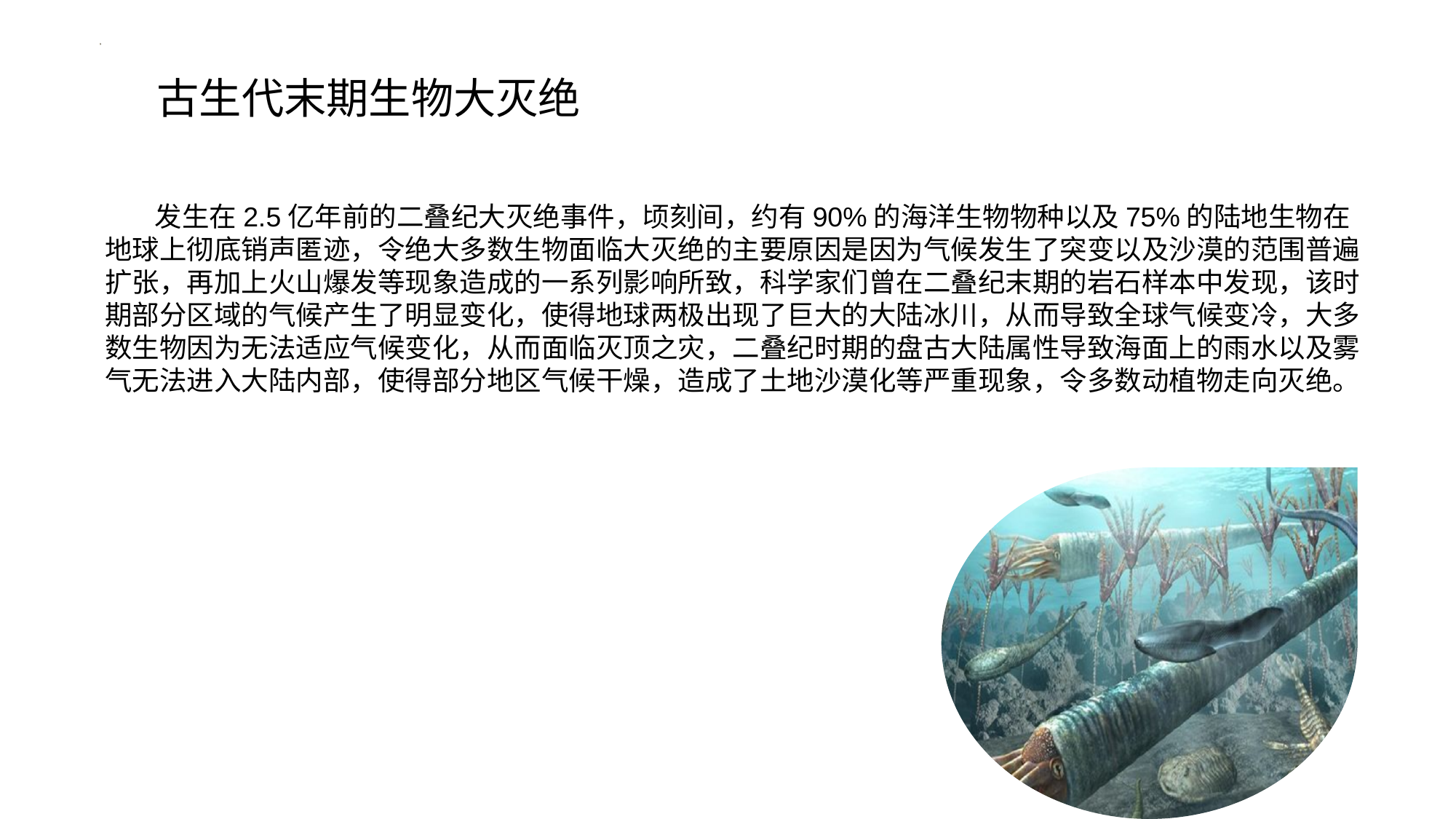

古生代末期生物大灭绝
       发生在2.5亿年前的二叠纪大灭绝事件，顷刻间，约有90%的海洋生物物种以及75%的陆地生物在地球上彻底销声匿迹，令绝大多数生物面临大灭绝的主要原因是因为气候发生了突变以及沙漠的范围普遍扩张，再加上火山爆发等现象造成的一系列影响所致，科学家们曾在二叠纪末期的岩石样本中发现，该时期部分区域的气候产生了明显变化，使得地球两极出现了巨大的大陆冰川，从而导致全球气候变冷，大多数生物因为无法适应气候变化，从而面临灭顶之灾，二叠纪时期的盘古大陆属性导致海面上的雨水以及雾气无法进入大陆内部，使得部分地区气候干燥，造成了土地沙漠化等严重现象，令多数动植物走向灭绝。